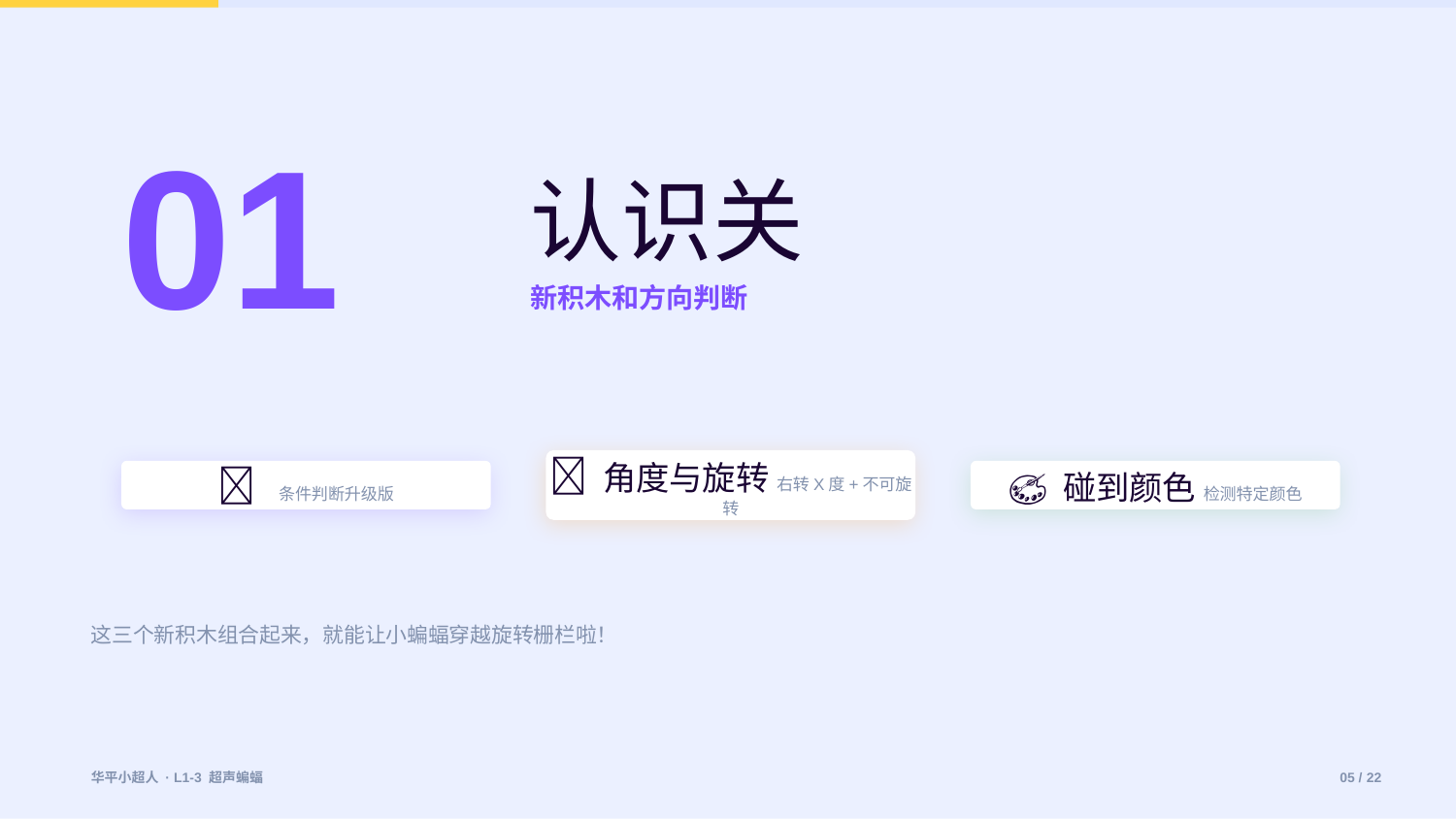

01
认识关
新积木和方向判断
🧩  条件判断升级版
🧭 角度与旋转 右转X度+不可旋转
🎨 碰到颜色 检测特定颜色
这三个新积木组合起来，就能让小蝙蝠穿越旋转栅栏啦！
华平小超人 · L1-3 超声蝙蝠
05 / 22